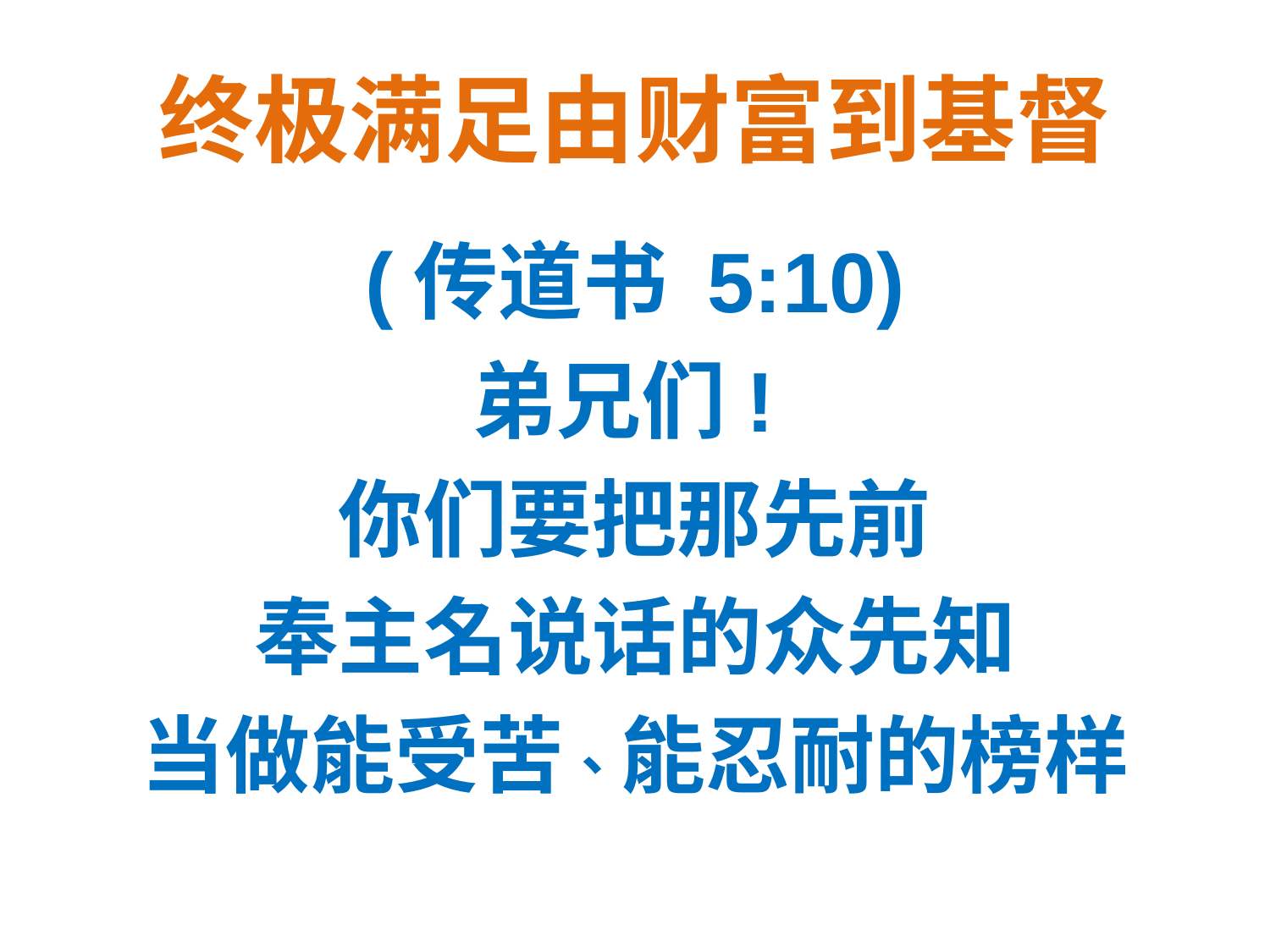

# 终极满足由财富到基督
(传道书 5:10)
弟兄们!
你们要把那先前
奉主名说话的众先知
当做能受苦、能忍耐的榜样